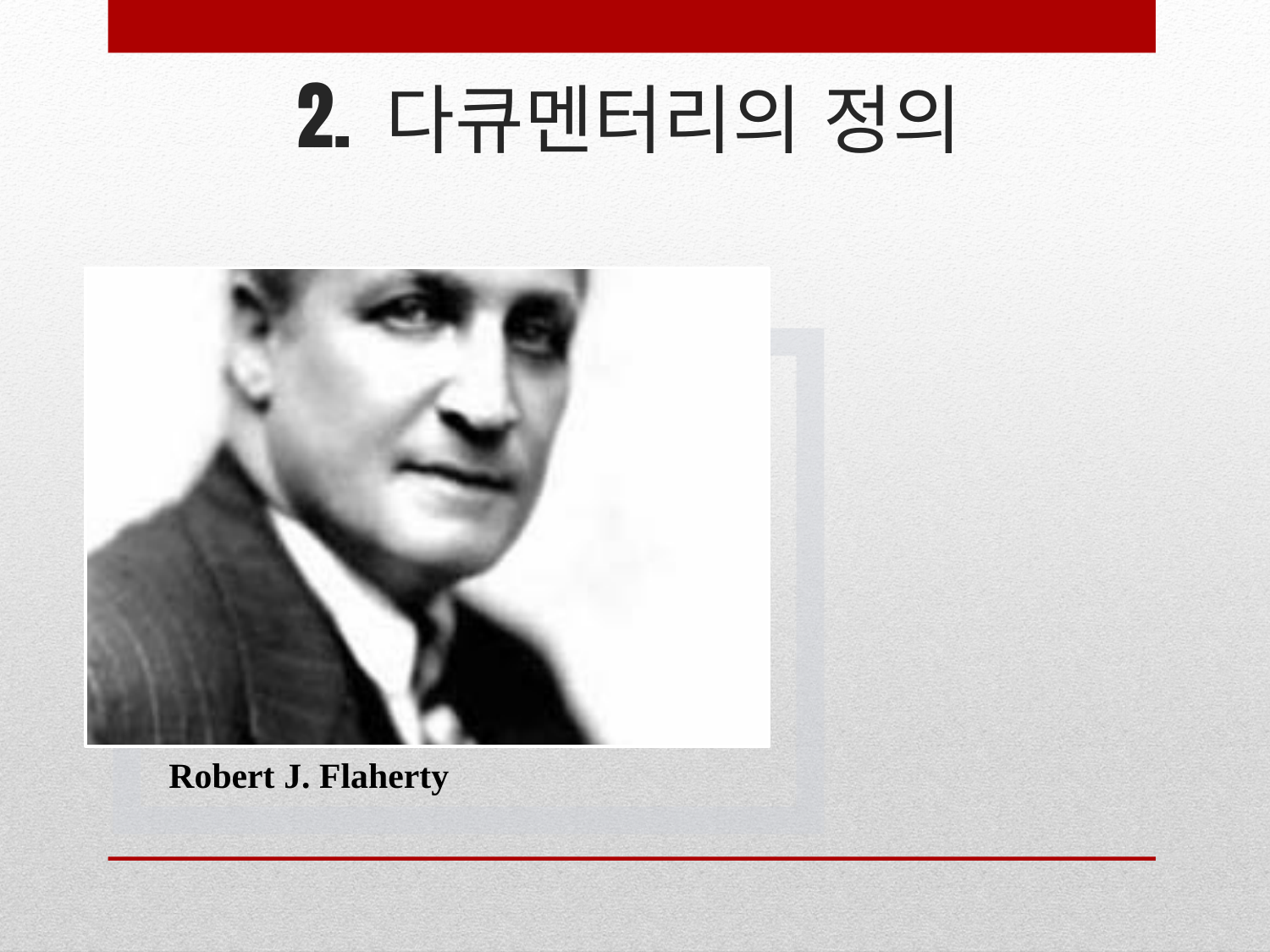

# 2. 다큐멘터리의 정의
Robert J. Flaherty